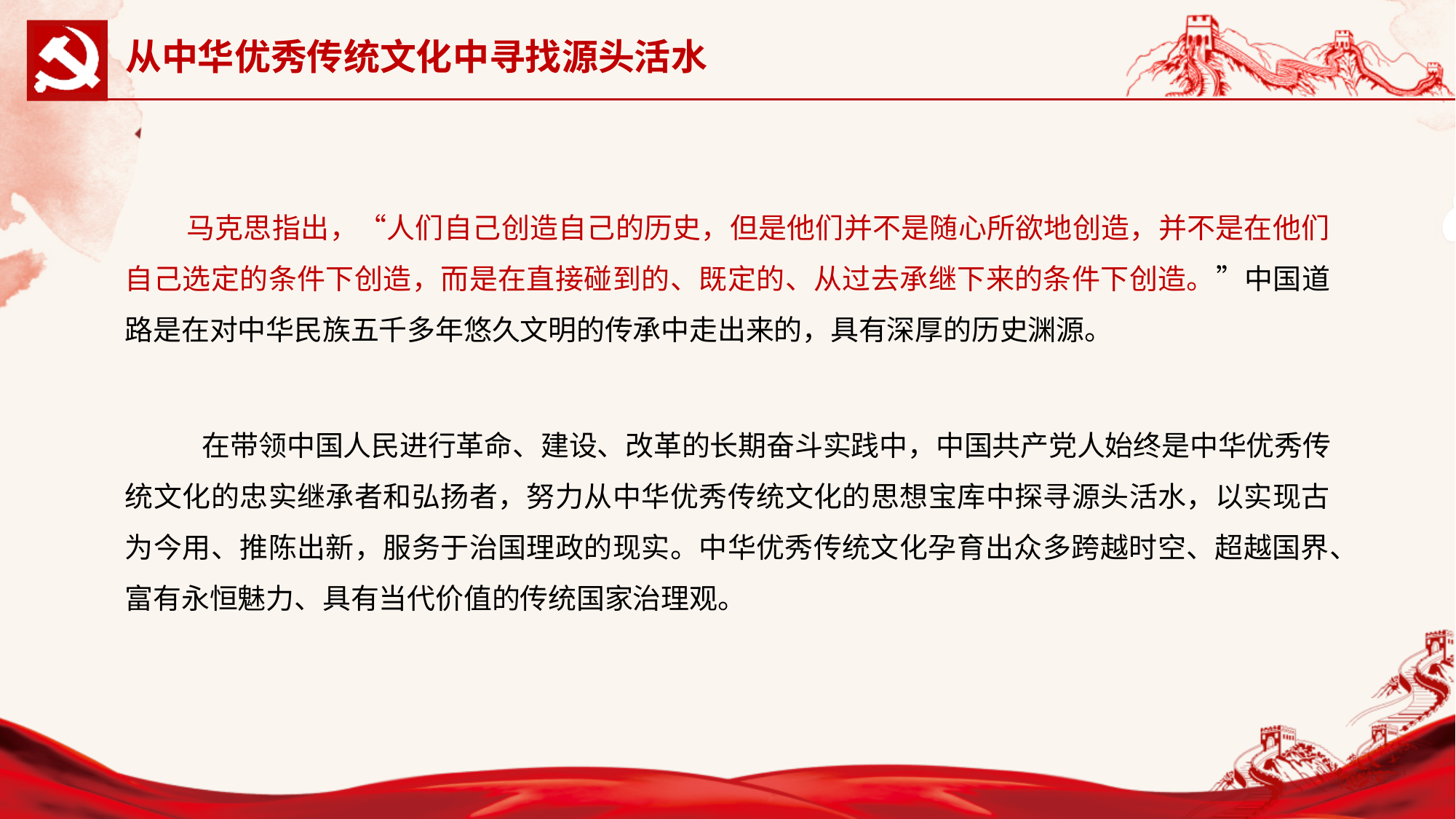

从中华优秀传统文化中寻找源头活水
        马克思指出，“人们自己创造自己的历史，但是他们并不是随心所欲地创造，并不是在他们自己选定的条件下创造，而是在直接碰到的、既定的、从过去承继下来的条件下创造。”中国道路是在对中华民族五千多年悠久文明的传承中走出来的，具有深厚的历史渊源。
           在带领中国人民进行革命、建设、改革的长期奋斗实践中，中国共产党人始终是中华优秀传统文化的忠实继承者和弘扬者，努力从中华优秀传统文化的思想宝库中探寻源头活水，以实现古为今用、推陈出新，服务于治国理政的现实。中华优秀传统文化孕育出众多跨越时空、超越国界、富有永恒魅力、具有当代价值的传统国家治理观。